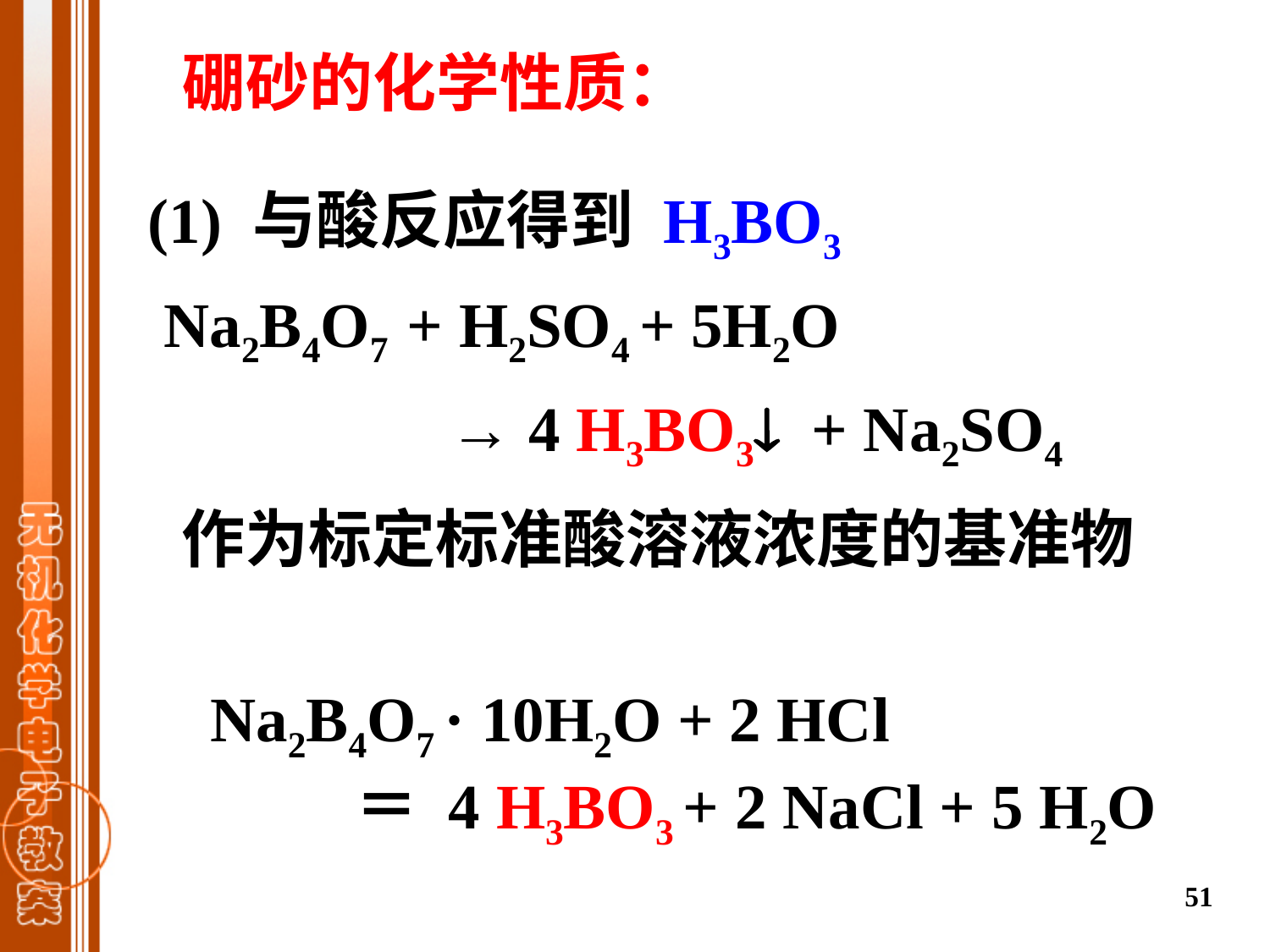

硼砂的化学性质：
(1) 与酸反应得到 H3BO3
 Na2B4O7  + H2SO4 + 5H2O
                   → 4 H3BO3↓  + Na2SO4
作为标定标准酸溶液浓度的基准物

  Na2B4O7 · 10H2O + 2 HCl
           ＝ 4 H3BO3 + 2 NaCl + 5 H2O
51